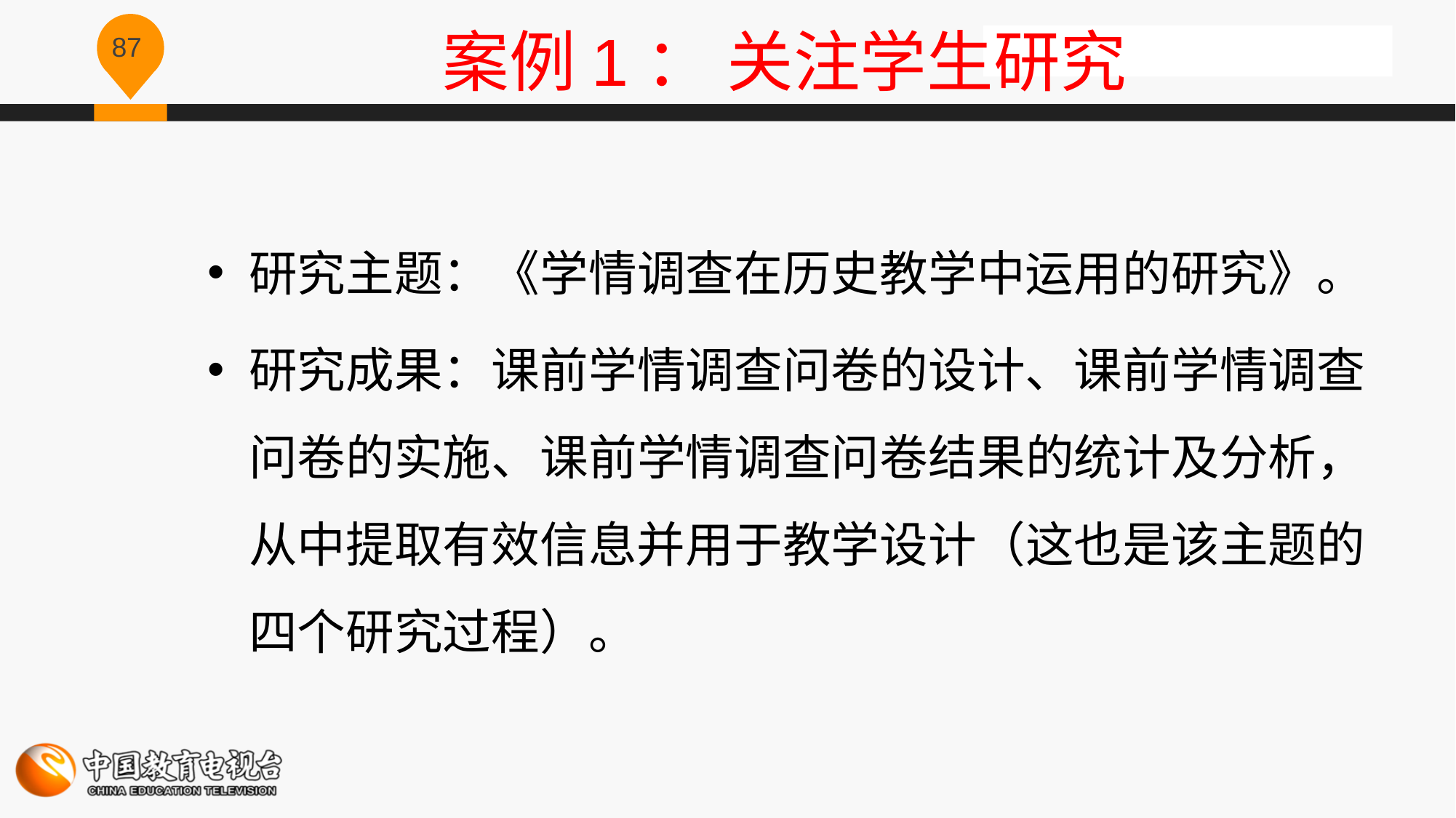

案例1： 关注学生研究
研究主题：《学情调查在历史教学中运用的研究》。
研究成果：课前学情调查问卷的设计、课前学情调查问卷的实施、课前学情调查问卷结果的统计及分析，从中提取有效信息并用于教学设计（这也是该主题的四个研究过程）。